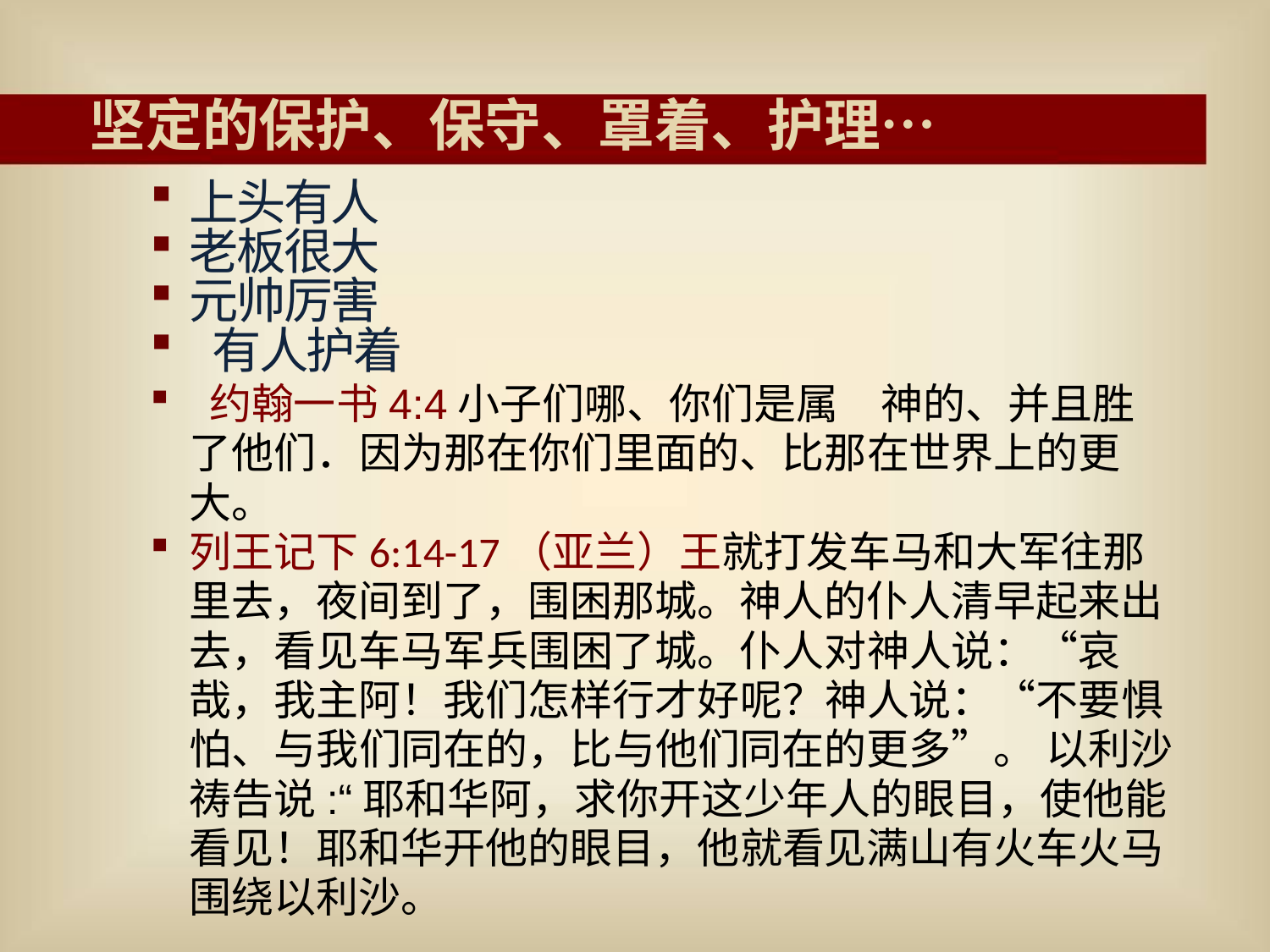

# 坚定的保护、保守、罩着、护理…
上头有人
老板很大
元帅厉害
 有人护着
 约翰一书4:4小子们哪、你们是属　神的、并且胜了他们．因为那在你们里面的、比那在世界上的更大。
列王记下6:14-17（亚兰）王就打发车马和大军往那里去，夜间到了，围困那城。神人的仆人清早起来出去，看见车马军兵围困了城。仆人对神人说：“哀哉，我主阿！我们怎样行才好呢？神人说：“不要惧怕、与我们同在的，比与他们同在的更多”。 以利沙祷告说:“耶和华阿，求你开这少年人的眼目，使他能看见！耶和华开他的眼目，他就看见满山有火车火马围绕以利沙。